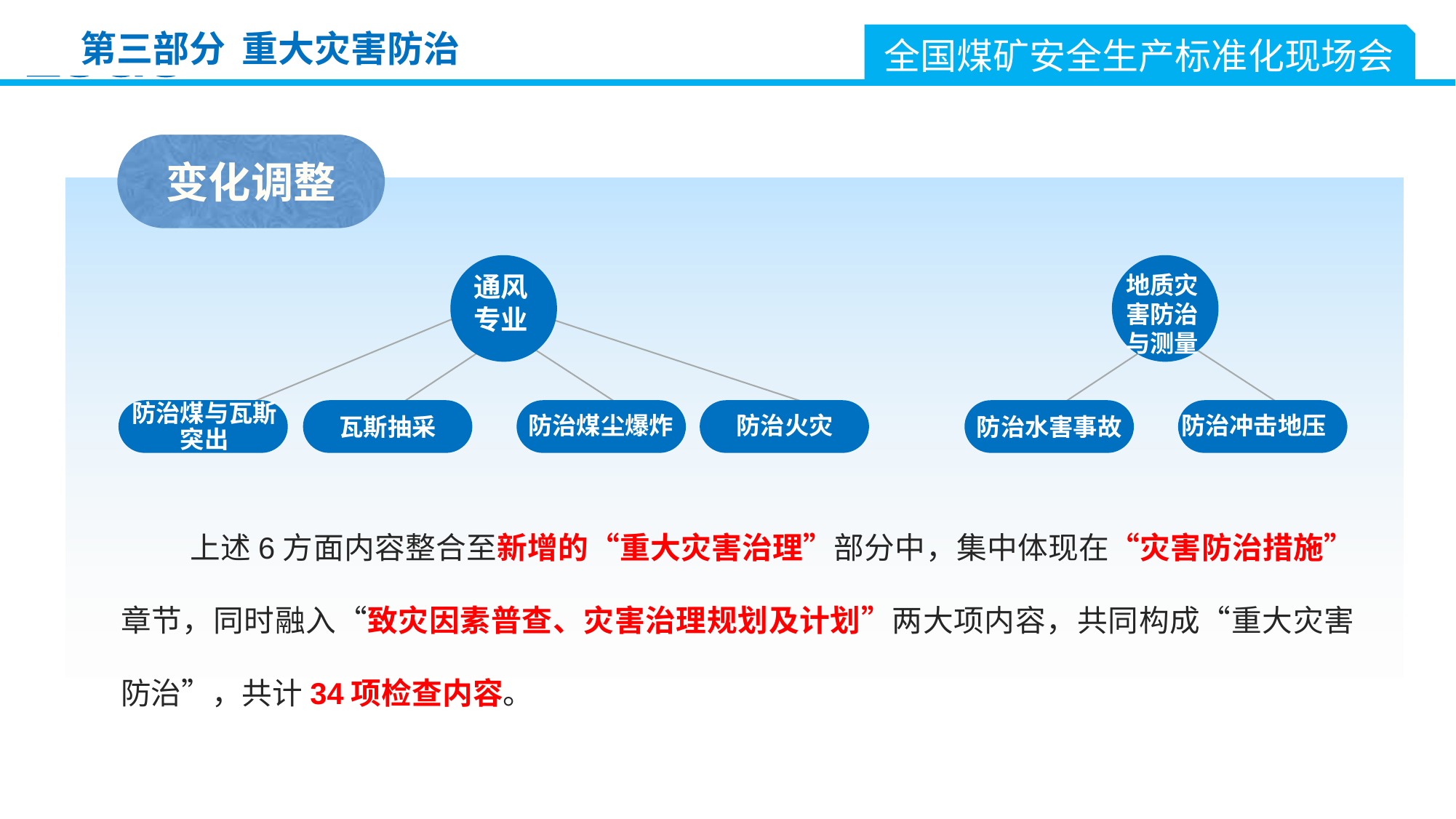

全国煤矿安全生产标准化现场会
第三部分  重大灾害防治
变化调整

通风
专业
地质灾害防治与测量

防治火灾
防治煤尘爆炸
防治冲击地压
瓦斯抽采
防治水害事故
防治煤与瓦斯突出
 上述6方面内容整合至新增的“重大灾害治理”部分中，集中体现在“灾害防治措施”章节，同时融入“致灾因素普查、灾害治理规划及计划”两大项内容，共同构成“重大灾害防治”，共计34项检查内容。